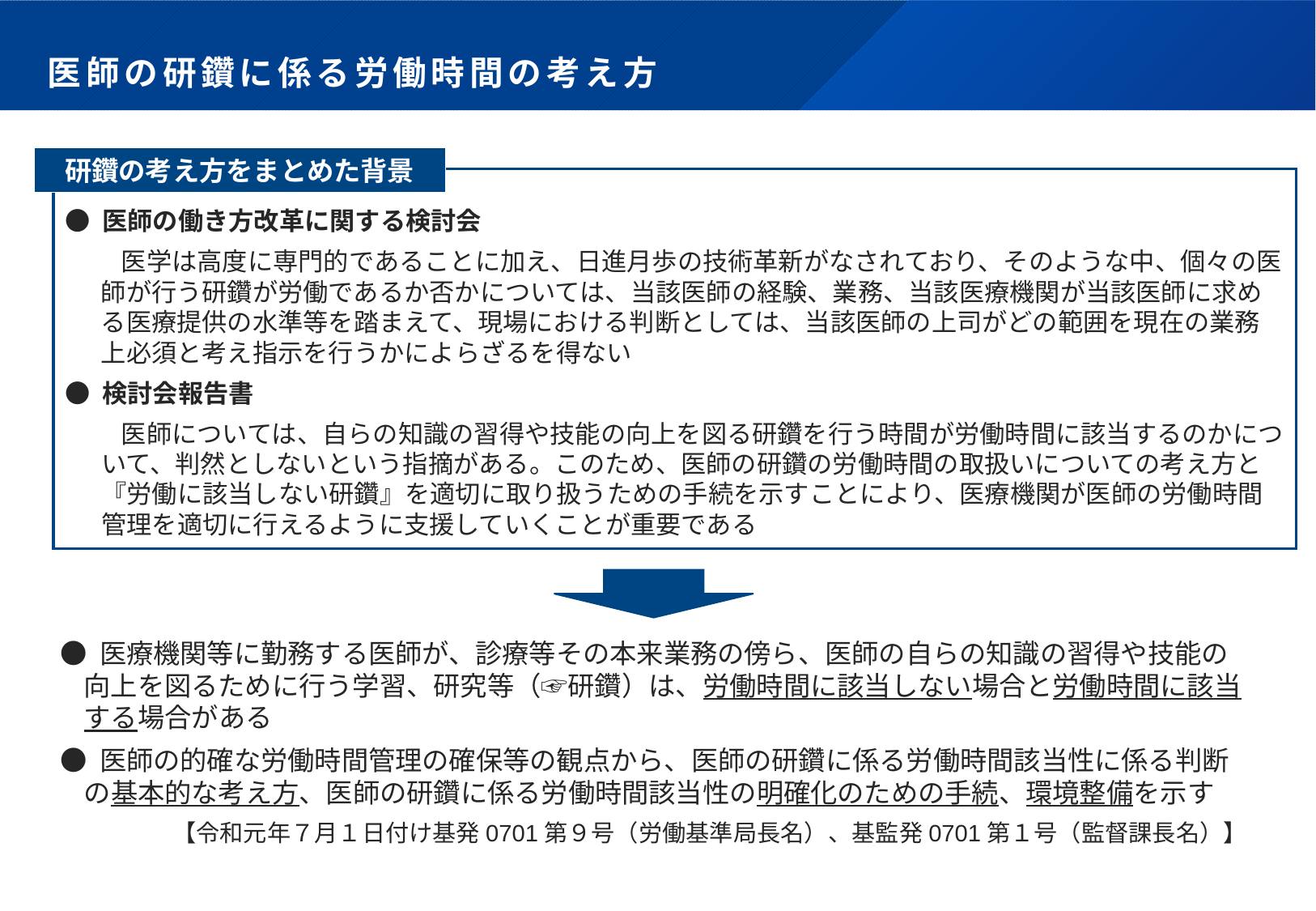

# 医師の研鑽に係る労働時間の考え方
研鑽の考え方をまとめた背景

● 医師の働き方改革に関する検討会
　　 医学は高度に専門的であることに加え、日進月歩の技術革新がなされており、そのような中、個々の医師が行う研鑽が労働であるか否かについては、当該医師の経験、業務、当該医療機関が当該医師に求める医療提供の水準等を踏まえて、現場における判断としては、当該医師の上司がどの範囲を現在の業務上必須と考え指示を行うかによらざるを得ない
● 検討会報告書
　　 医師については、自らの知識の習得や技能の向上を図る研鑽を行う時間が労働時間に該当するのかについて、判然としないという指摘がある。このため、医師の研鑽の労働時間の取扱いについての考え方と『労働に該当しない研鑽』を適切に取り扱うための手続を示すことにより、医療機関が医師の労働時間管理を適切に行えるように支援していくことが重要である

● 医療機関等に勤務する医師が、診療等その本来業務の傍ら、医師の自らの知識の習得や技能の向上を図るために行う学習、研究等（☞研鑽）は、労働時間に該当しない場合と労働時間に該当する場合がある
● 医師の的確な労働時間管理の確保等の観点から、医師の研鑽に係る労働時間該当性に係る判断の基本的な考え方、医師の研鑽に係る労働時間該当性の明確化のための手続、環境整備を示す
【令和元年７月１日付け基発0701第９号（労働基準局長名）、基監発0701第１号（監督課長名）】